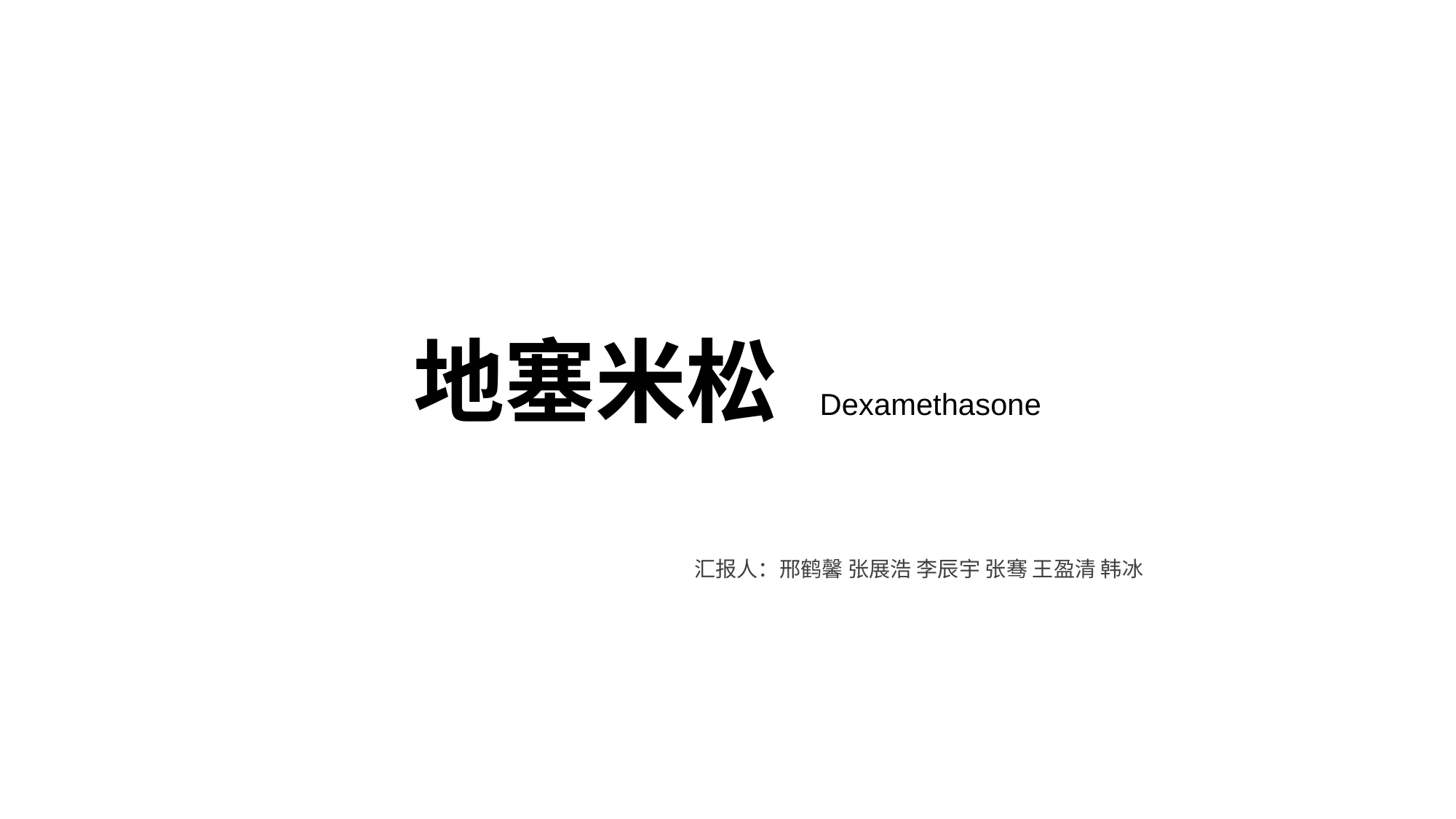

# 地塞米松 Dexamethasone
汇报人：邢鹤馨 张展浩 李辰宇 张骞 王盈清 韩冰